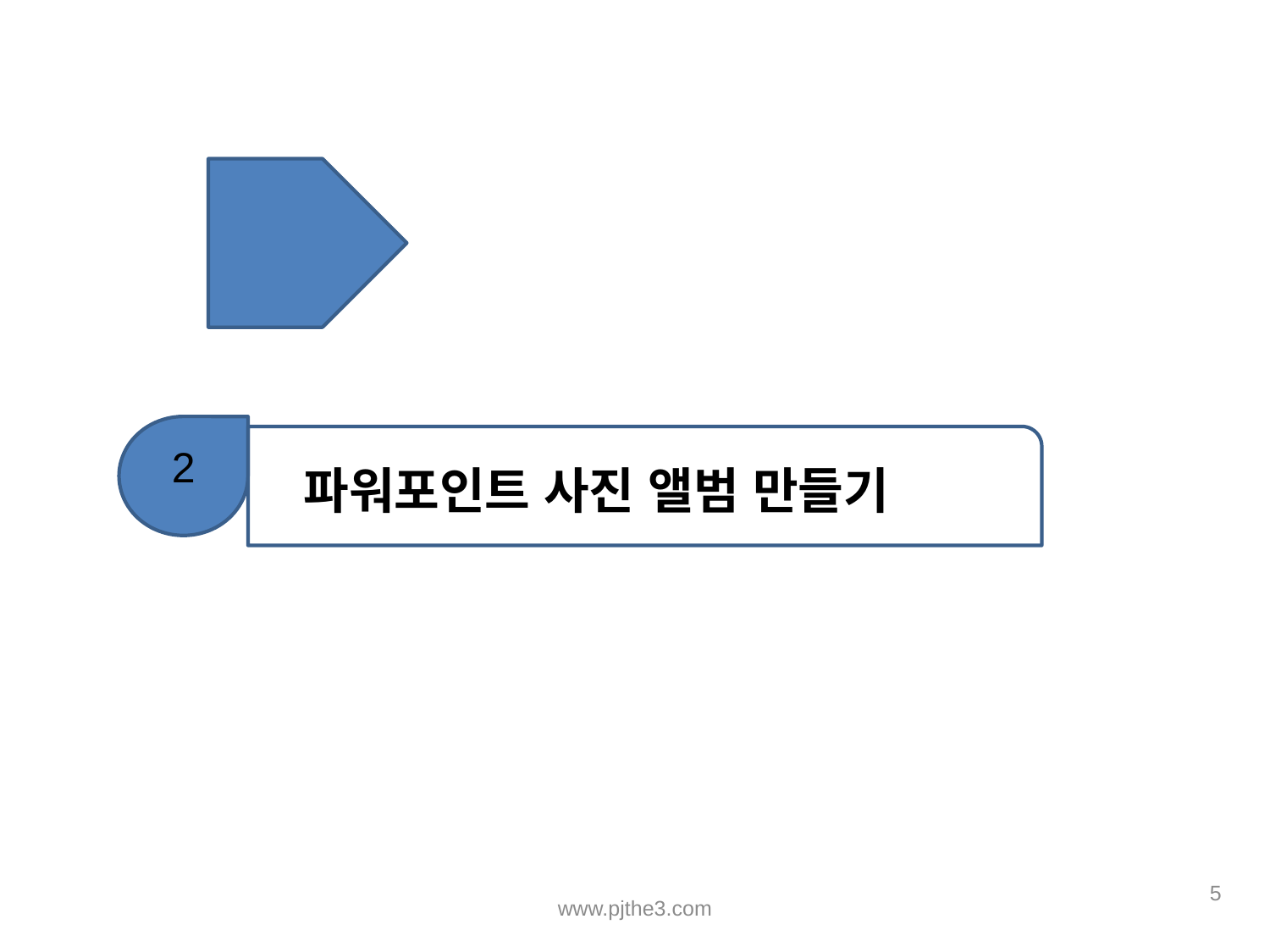

2
  파워포인트 사진 앨범 만들기
5
www.pjthe3.com